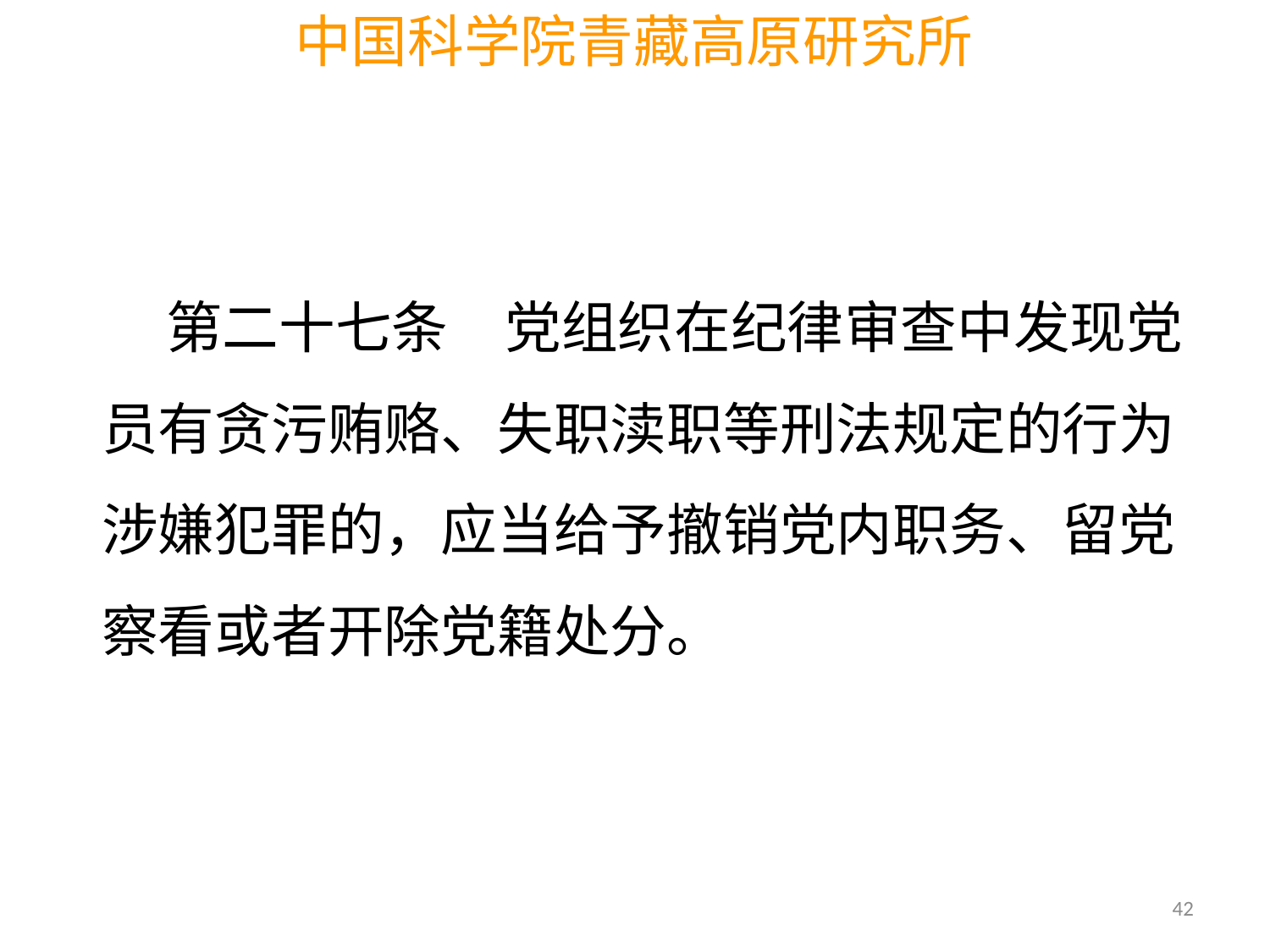

第二十七条　党组织在纪律审查中发现党员有贪污贿赂、失职渎职等刑法规定的行为涉嫌犯罪的，应当给予撤销党内职务、留党察看或者开除党籍处分。
42